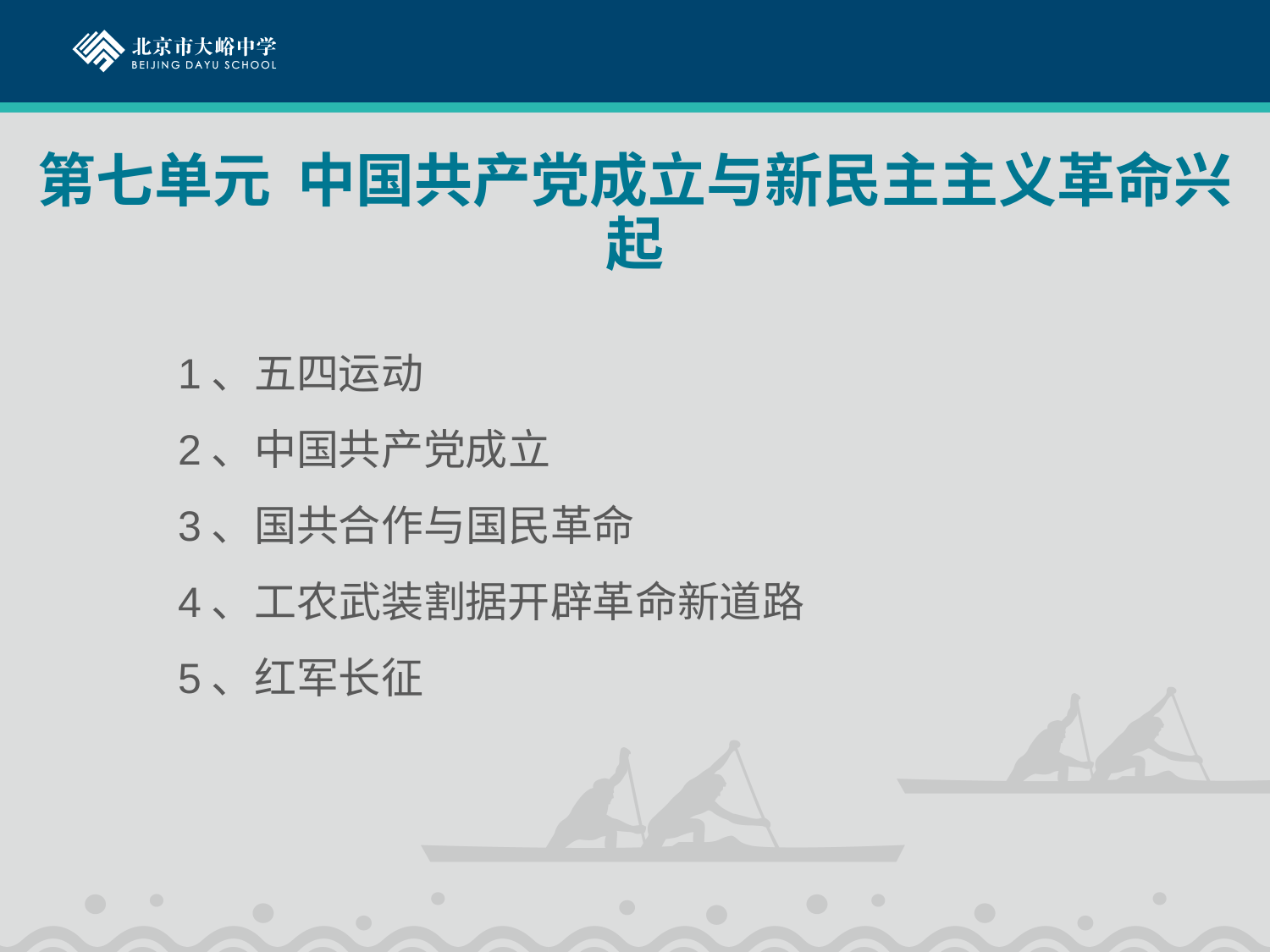

# 第七单元  中国共产党成立与新民主主义革命兴起
1、五四运动
2、中国共产党成立
3、国共合作与国民革命
4、工农武装割据开辟革命新道路
5、红军长征